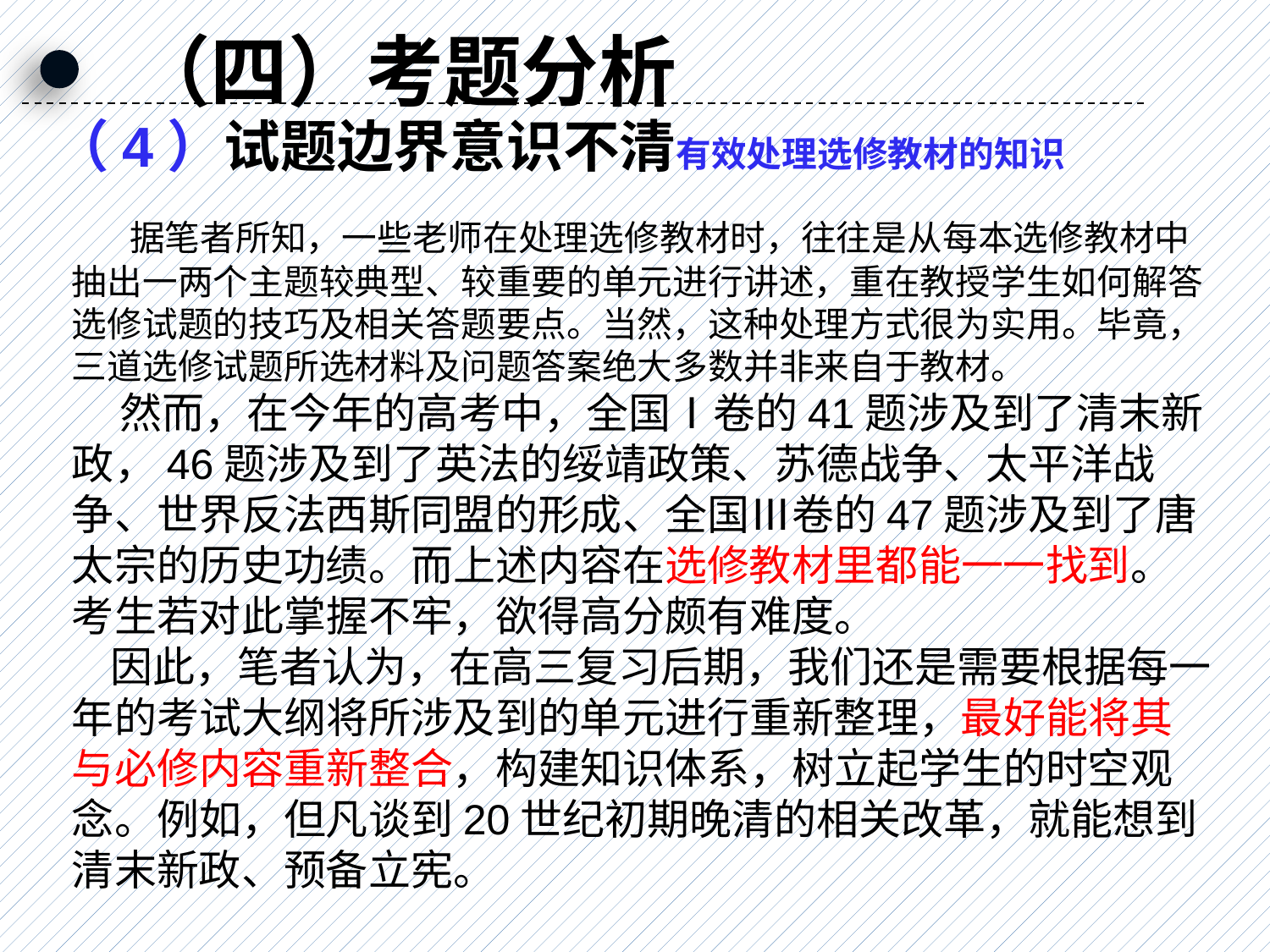

（四）考题分析

（4）试题边界意识不清有效处理选修教材的知识
          据笔者所知，一些老师在处理选修教材时，往往是从每本选修教材中抽出一两个主题较典型、较重要的单元进行讲述，重在教授学生如何解答选修试题的技巧及相关答题要点。当然，这种处理方式很为实用。毕竟，三道选修试题所选材料及问题答案绝大多数并非来自于教材。
         然而，在今年的高考中，全国Ⅰ卷的41题涉及到了清末新政，46题涉及到了英法的绥靖政策、苏德战争、太平洋战争、世界反法西斯同盟的形成、全国Ⅲ卷的47题涉及到了唐太宗的历史功绩。而上述内容在选修教材里都能一一找到。考生若对此掌握不牢，欲得高分颇有难度。
        因此，笔者认为，在高三复习后期，我们还是需要根据每一年的考试大纲将所涉及到的单元进行重新整理，最好能将其与必修内容重新整合，构建知识体系，树立起学生的时空观念。例如，但凡谈到20世纪初期晚清的相关改革，就能想到清末新政、预备立宪。